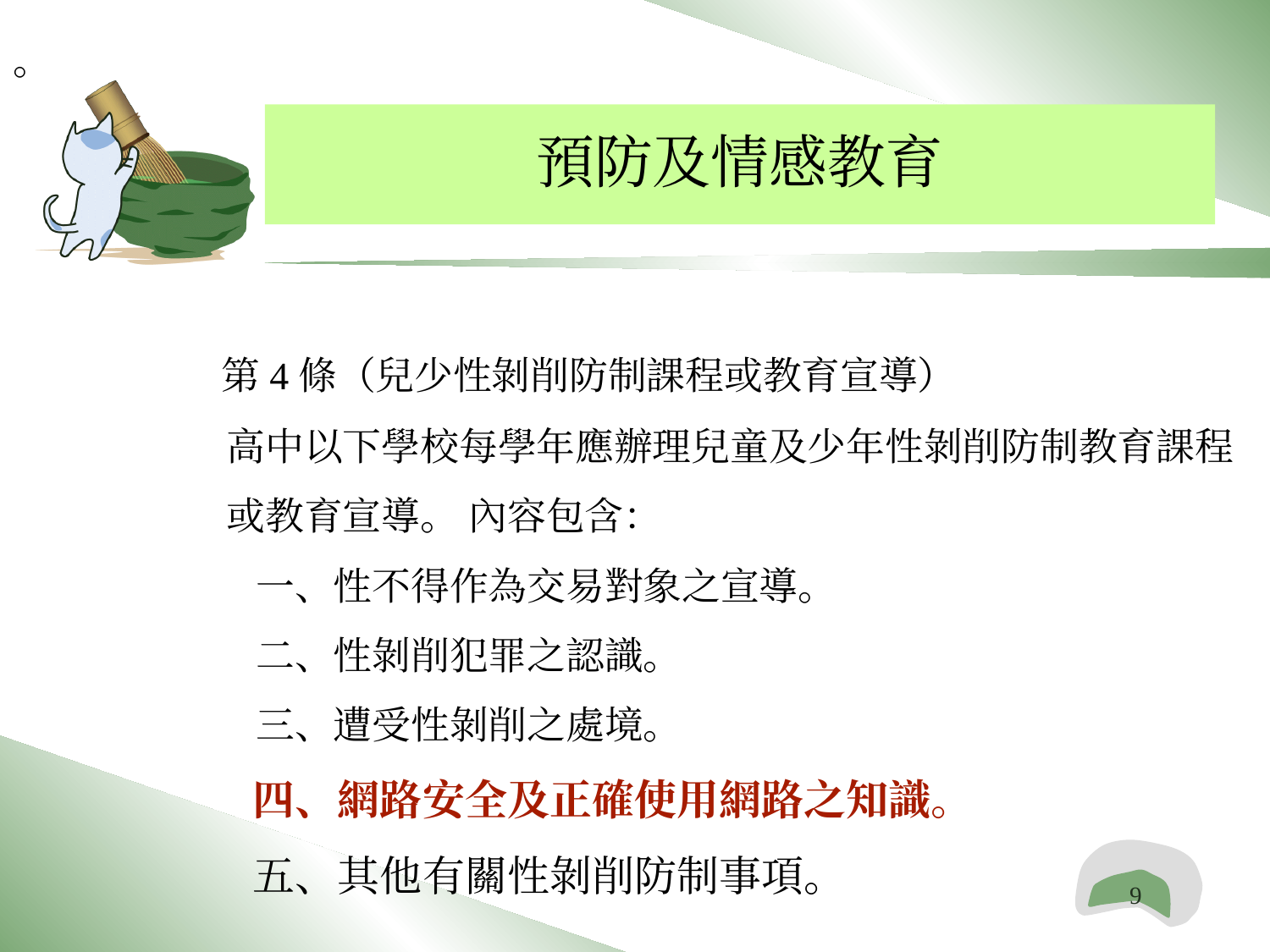

。
預防及情感教育
    第4條（兒少性剝削防制課程或教育宣導）
     高中以下學校每學年應辦理兒童及少年性剝削防制教育課程
     或教育宣導。 內容包含：
        一、性不得作為交易對象之宣導。
        二、性剝削犯罪之認識。
        三、遭受性剝削之處境。
       四、網路安全及正確使用網路之知識。
       五、其他有關性剝削防制事項。

 9